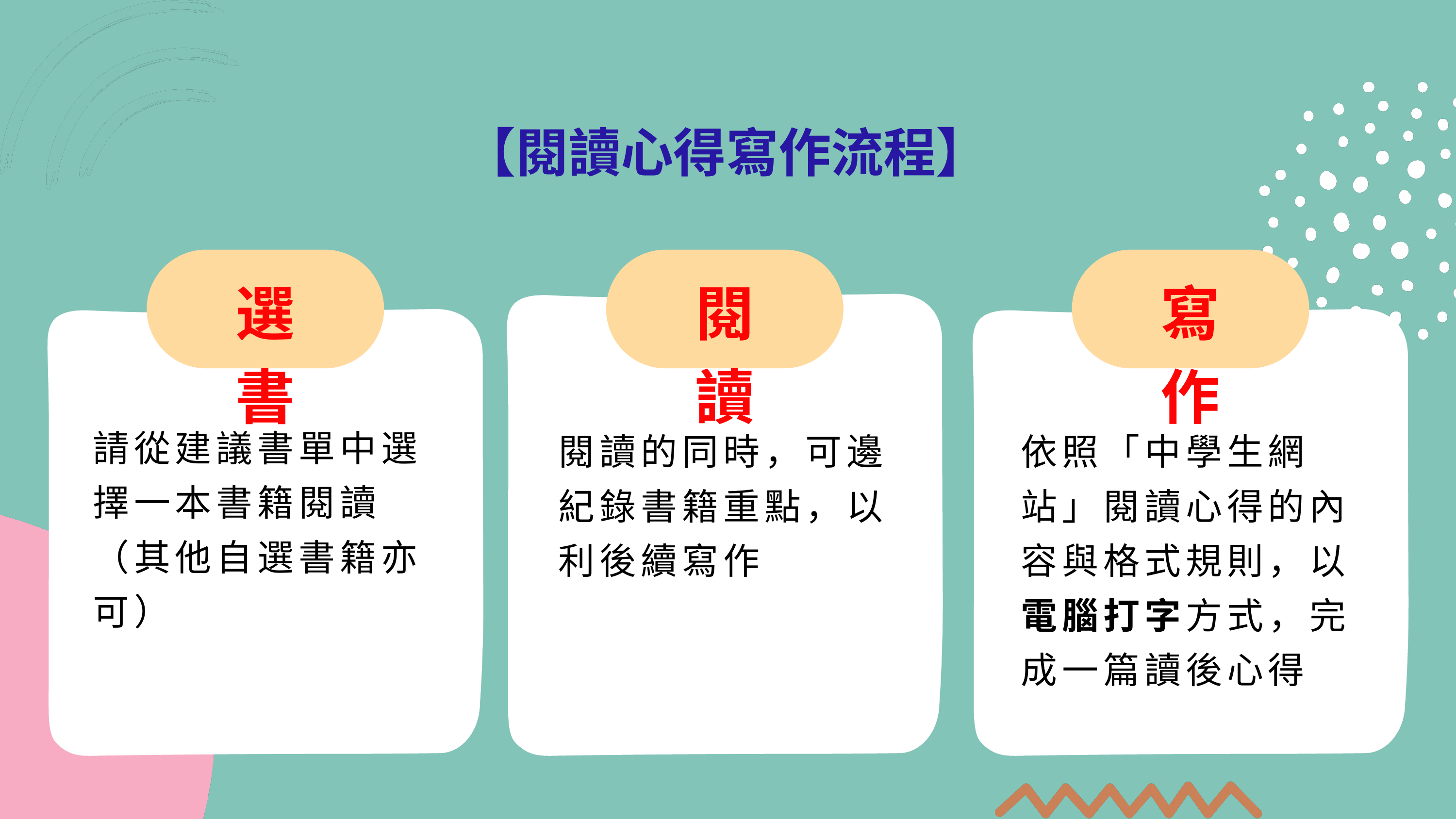

【閱讀心得寫作流程】

選書
閱讀
寫作

請從建議書單中選擇一本書籍閱讀
（其他自選書籍亦可）
閱讀的同時，可邊紀錄書籍重點，以利後續寫作
依照「中學生網站」閱讀心得的內容與格式規則，以電腦打字方式，完成一篇讀後心得